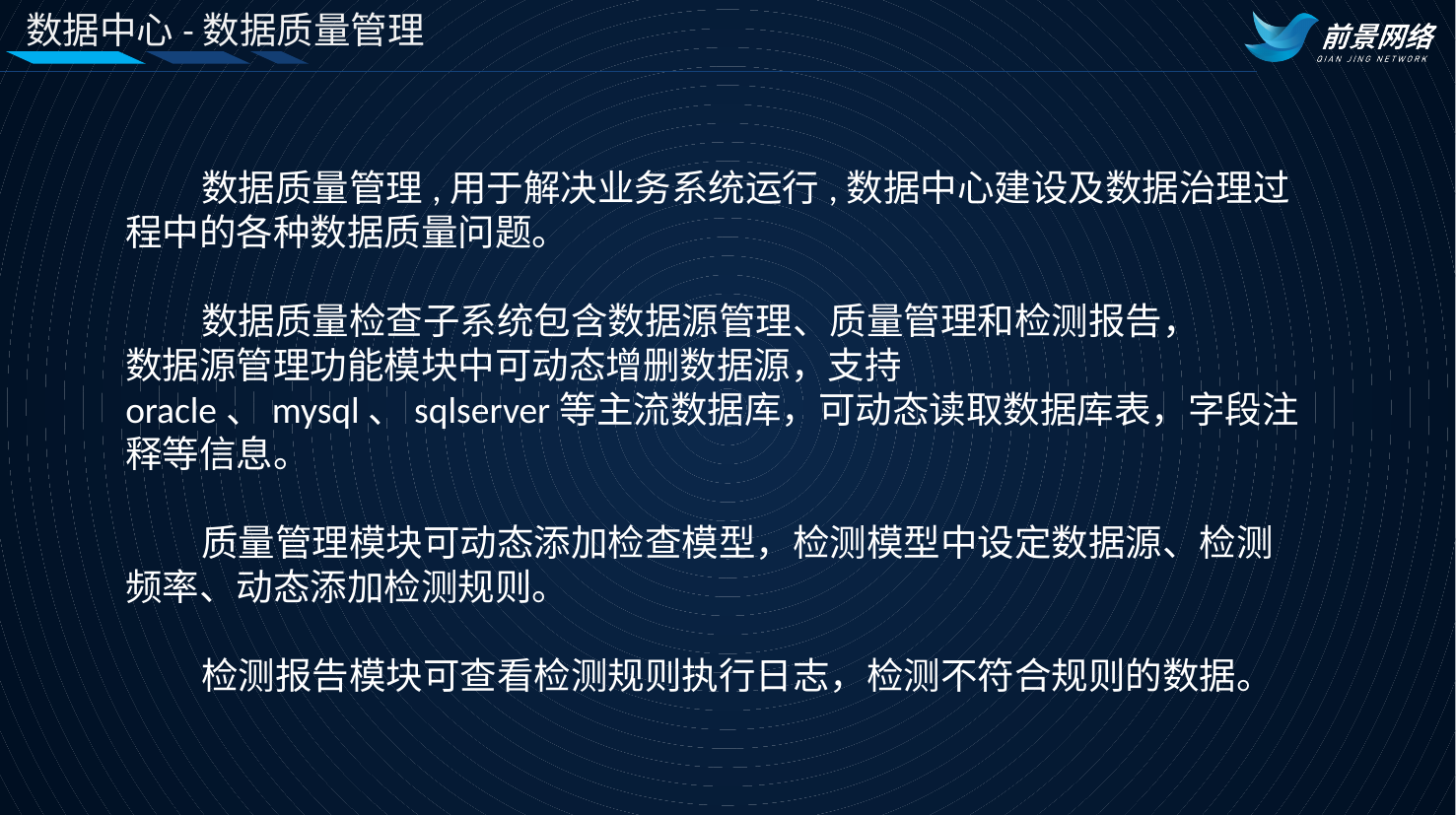

# 数据中心-数据质量管理
        数据质量管理,用于解决业务系统运行,数据中心建设及数据治理过程中的各种数据质量问题。

        数据质量检查子系统包含数据源管理、质量管理和检测报告，
数据源管理功能模块中可动态增删数据源，支持oracle、mysql、sqlserver等主流数据库，可动态读取数据库表，字段注释等信息。

        质量管理模块可动态添加检查模型，检测模型中设定数据源、检测频率、动态添加检测规则。

        检测报告模块可查看检测规则执行日志，检测不符合规则的数据。